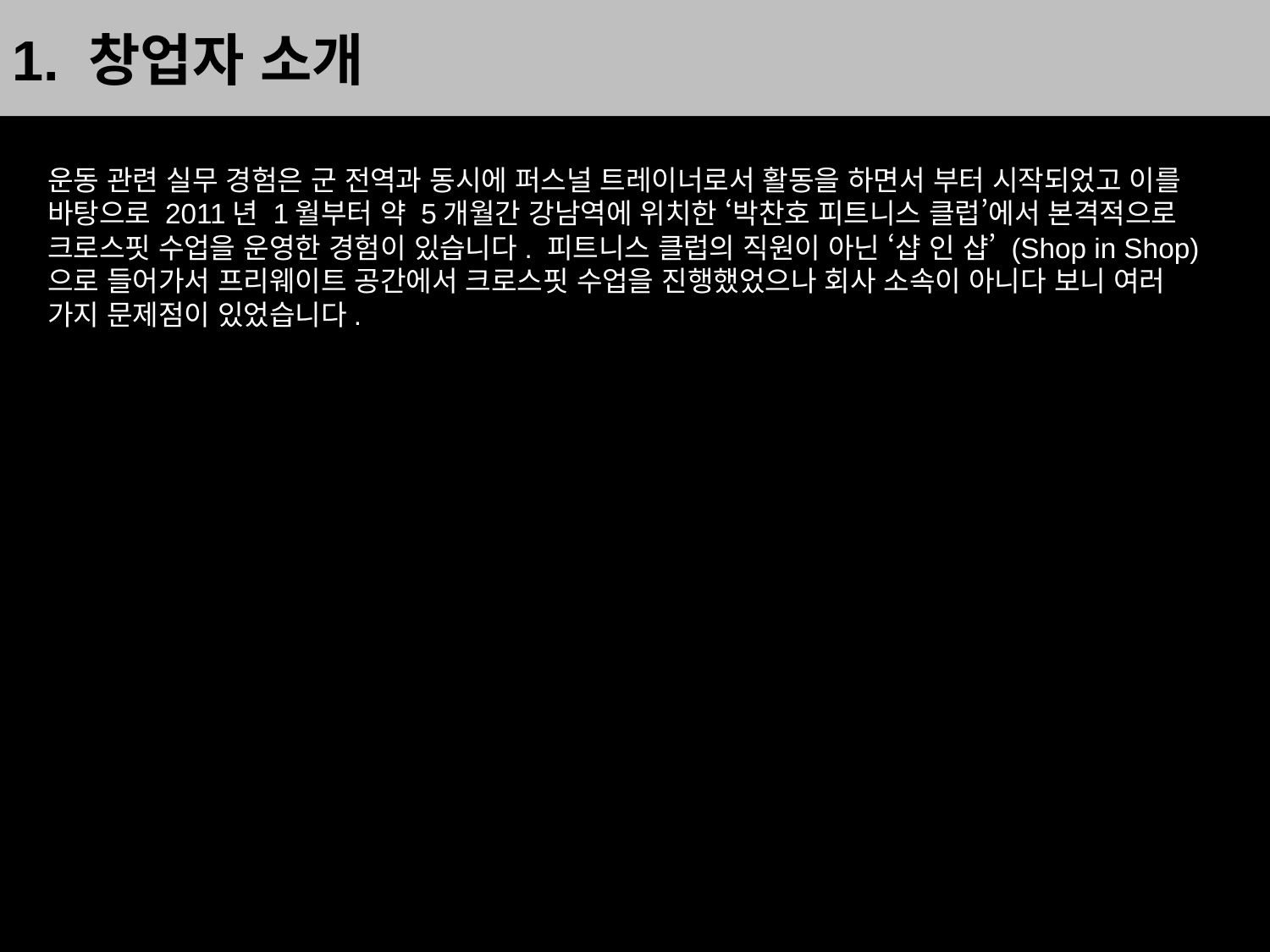

1. 창업자 소개
운동 관련 실무 경험은 군 전역과 동시에 퍼스널 트레이너로서 활동을 하면서 부터 시작되었고 이를 바탕으로 2011년 1월부터 약 5개월간 강남역에 위치한 ‘박찬호 피트니스 클럽’에서 본격적으로 크로스핏 수업을 운영한 경험이 있습니다. 피트니스 클럽의 직원이 아닌 ‘샵 인 샵’ (Shop in Shop)으로 들어가서 프리웨이트 공간에서 크로스핏 수업을 진행했었으나 회사 소속이 아니다 보니 여러 가지 문제점이 있었습니다.